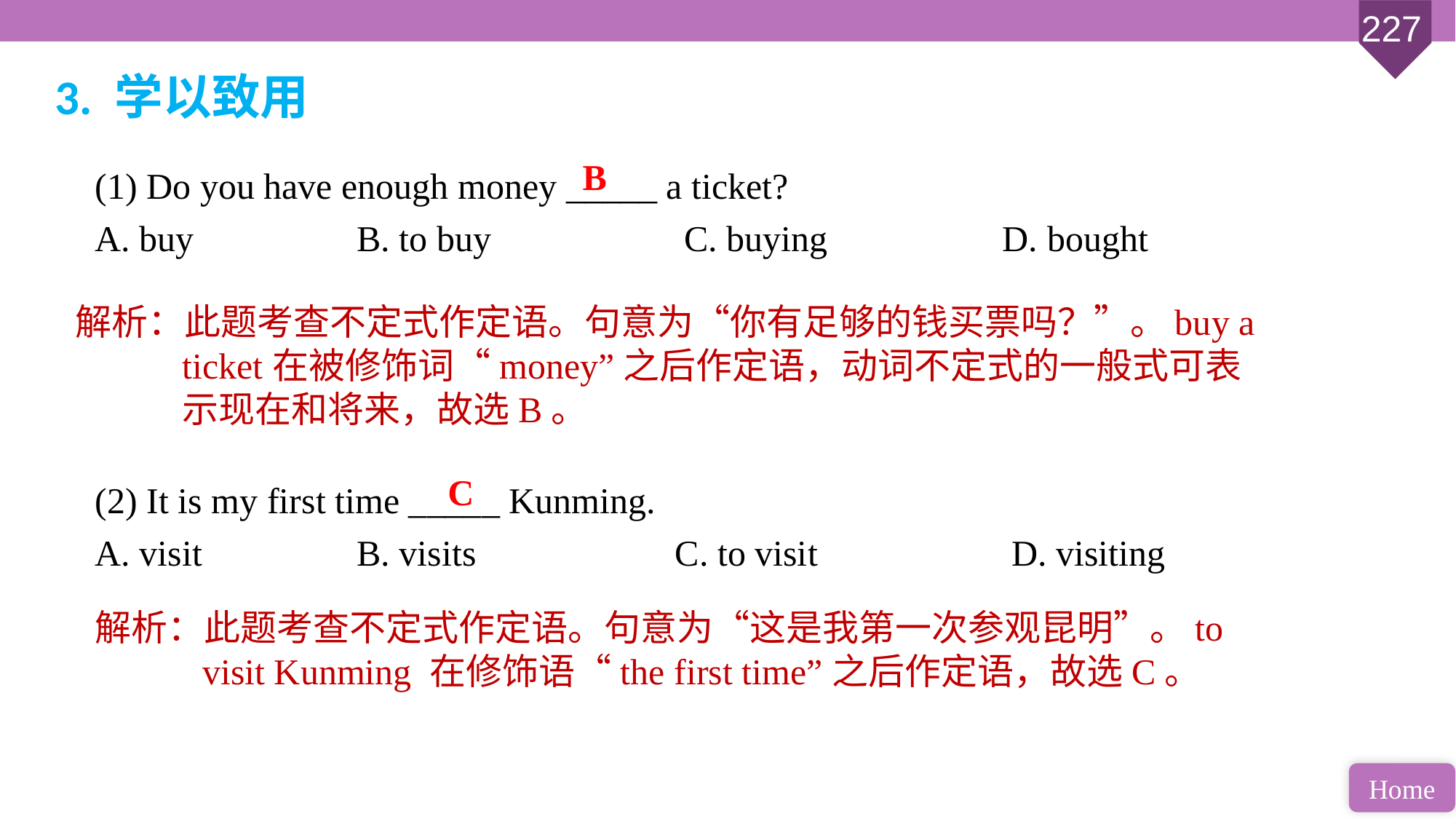

3. 学以致用
(1) Do you have enough money _____ a ticket?
A. buy		 B. to buy		 C. buying 		D. bought

(2) It is my first time _____ Kunming.
A. visit		 B. visits 		C. to visit		 D. visiting
B
解析：此题考查不定式作定语。句意为“你有足够的钱买票吗？”。buy a ticket在被修饰词“money”之后作定语，动词不定式的一般式可表示现在和将来，故选B。
C
解析：此题考查不定式作定语。句意为“这是我第一次参观昆明”。to visit Kunming 在修饰语“the first time”之后作定语，故选C。